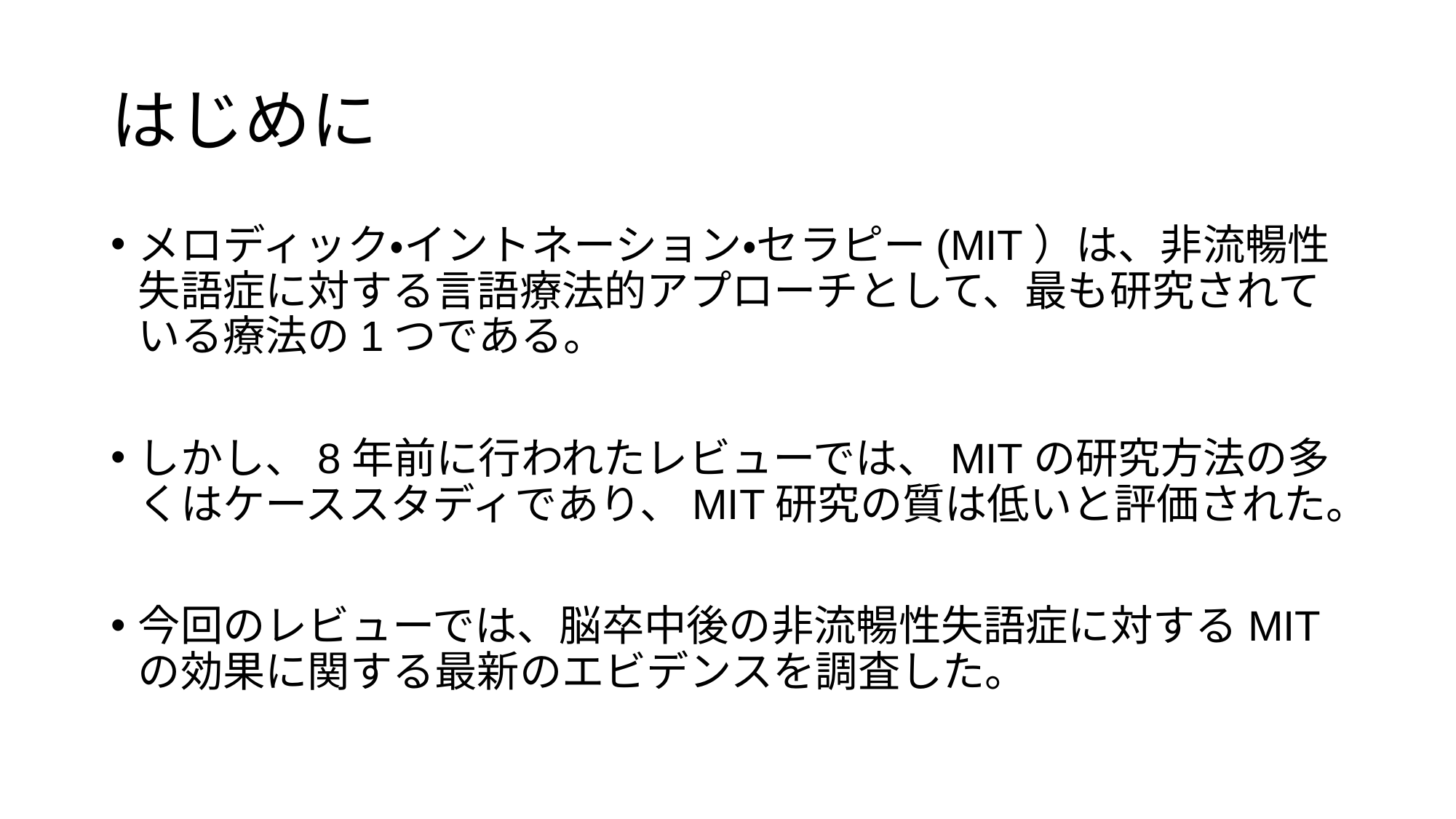

# はじめに
メロディック・イントネーション・セラピー(MIT）は、非流暢性失語症に対する言語療法的アプローチとして、最も研究されている療法の1つである。

しかし、8年前に行われたレビューでは、MITの研究方法の多くはケーススタディであり、MIT研究の質は低いと評価された。

今回のレビューでは、脳卒中後の非流暢性失語症に対するMITの効果に関する最新のエビデンスを調査した。